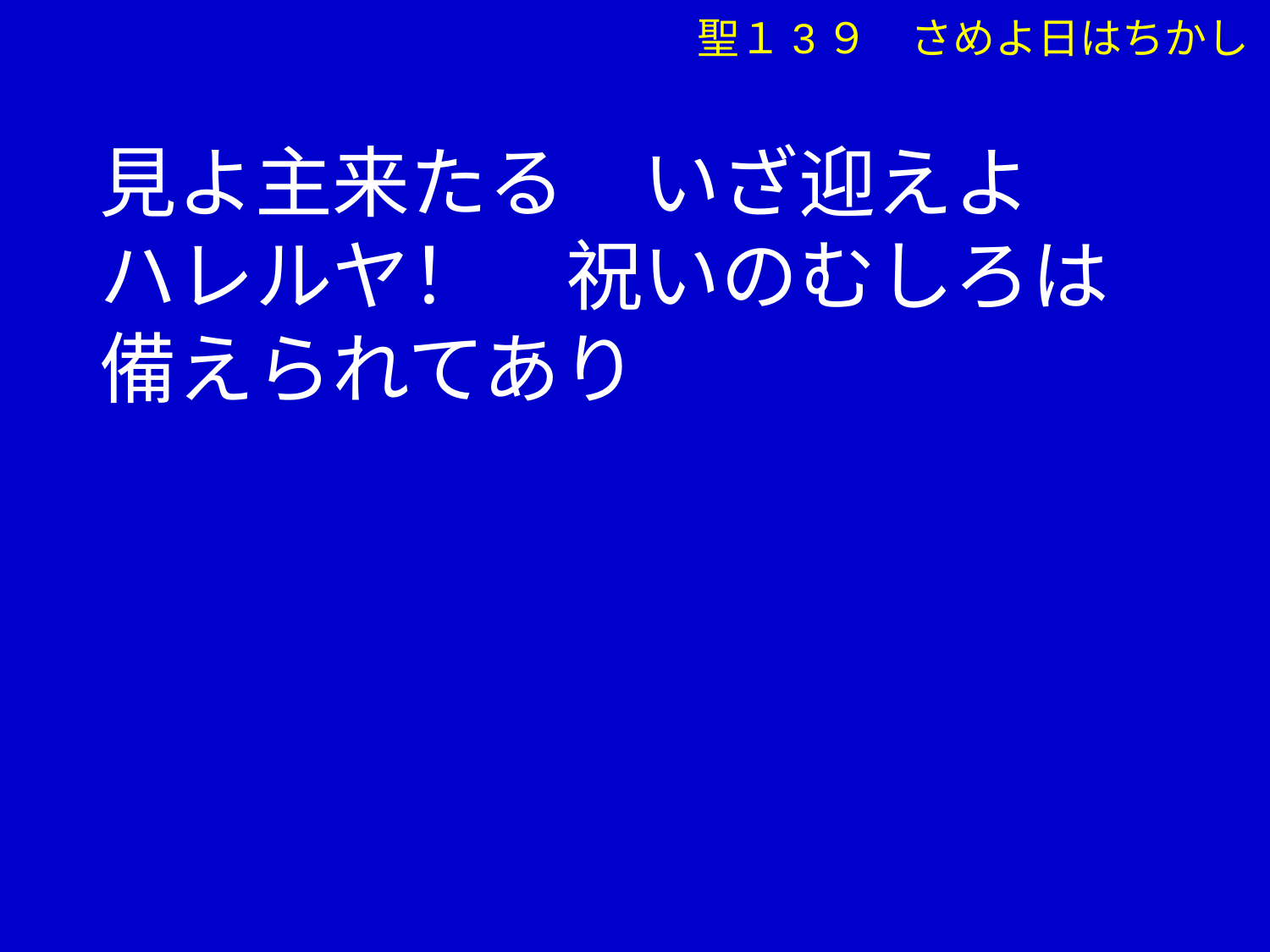

聖１3９　さめよ日はちかし

　見よ主来たる　いざ迎えよ
　ハレルヤ！　祝いのむしろは
　備えられてあり